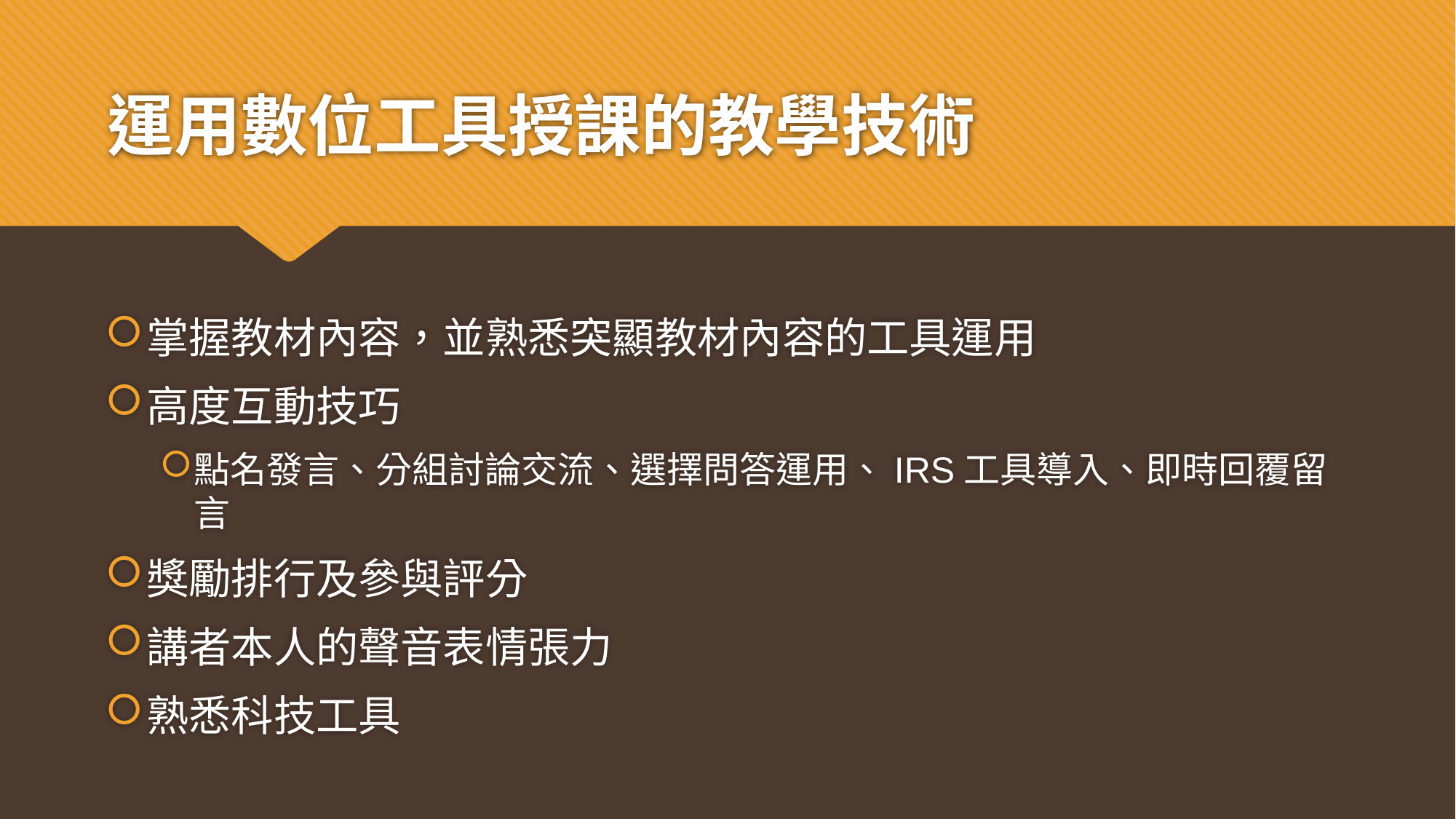

# 運用數位工具授課的教學技術
掌握教材內容，並熟悉突顯教材內容的工具運用
高度互動技巧
點名發言、分組討論交流、選擇問答運用、IRS工具導入、即時回覆留言
獎勵排行及參與評分
講者本人的聲音表情張力
熟悉科技工具